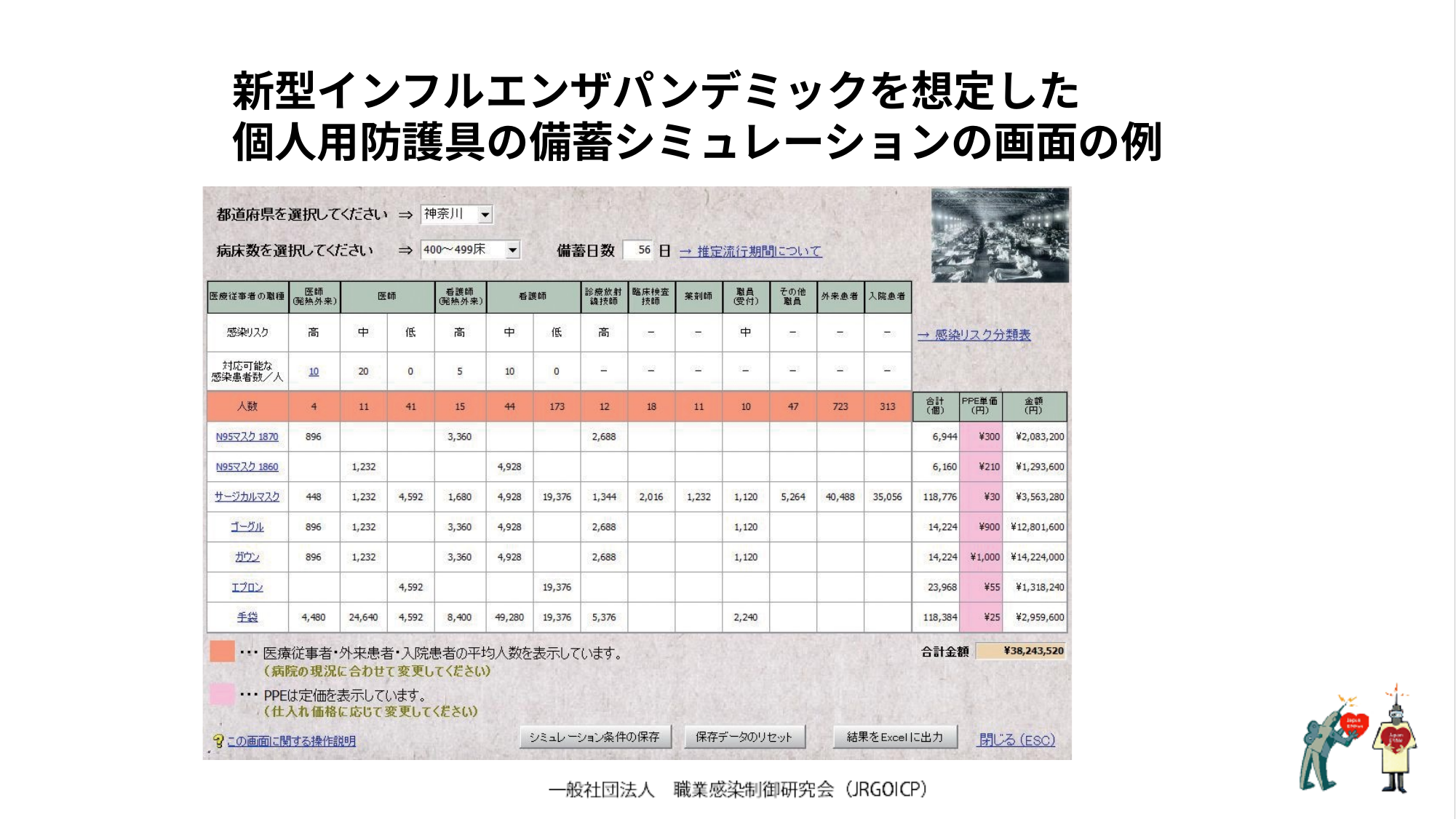

新型インフルエンザパンデミックを想定した
個人用防護具の備蓄シミュレーションの画面の例